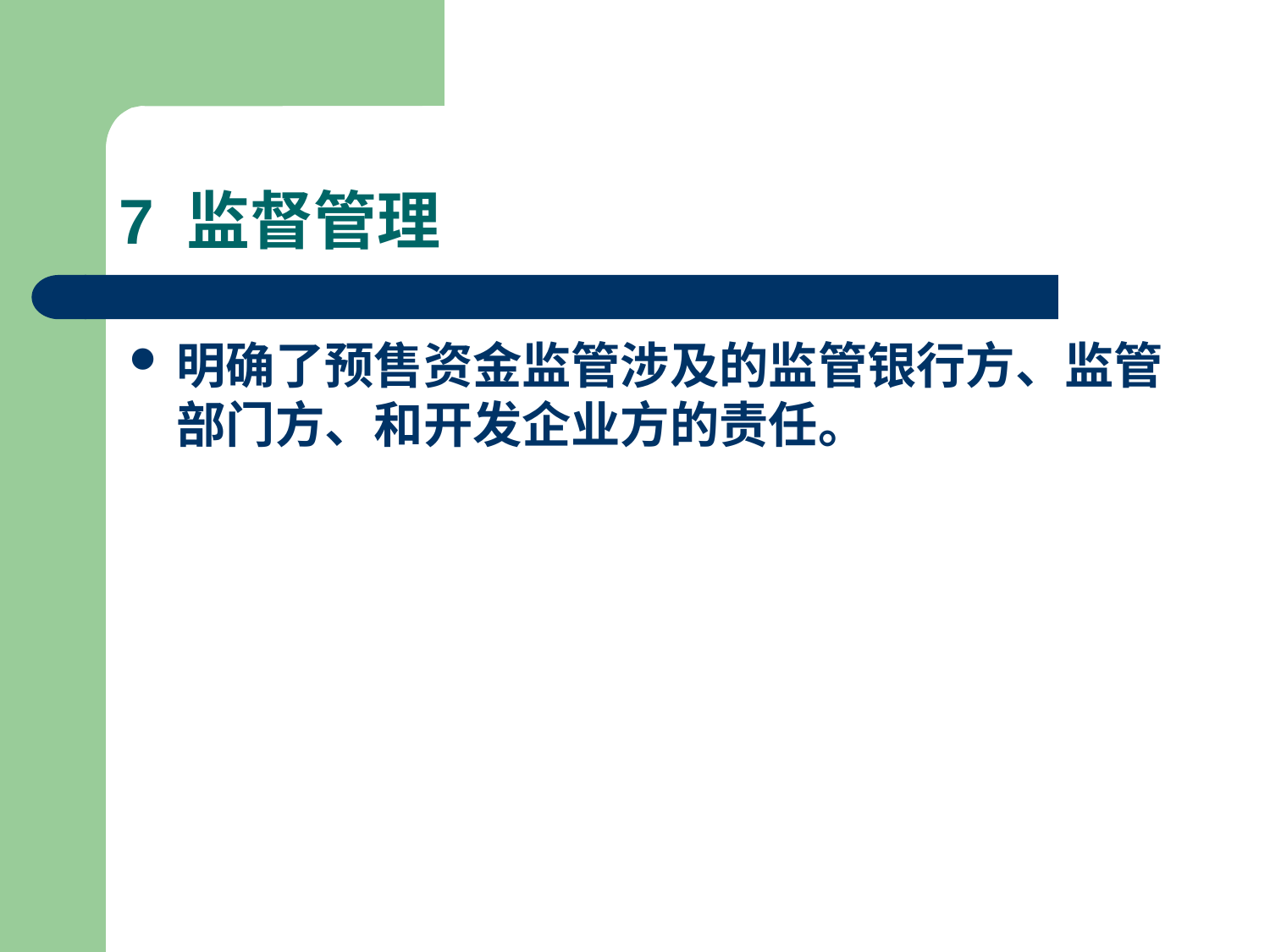

# 7 监督管理
明确了预售资金监管涉及的监管银行方、监管部门方、和开发企业方的责任。